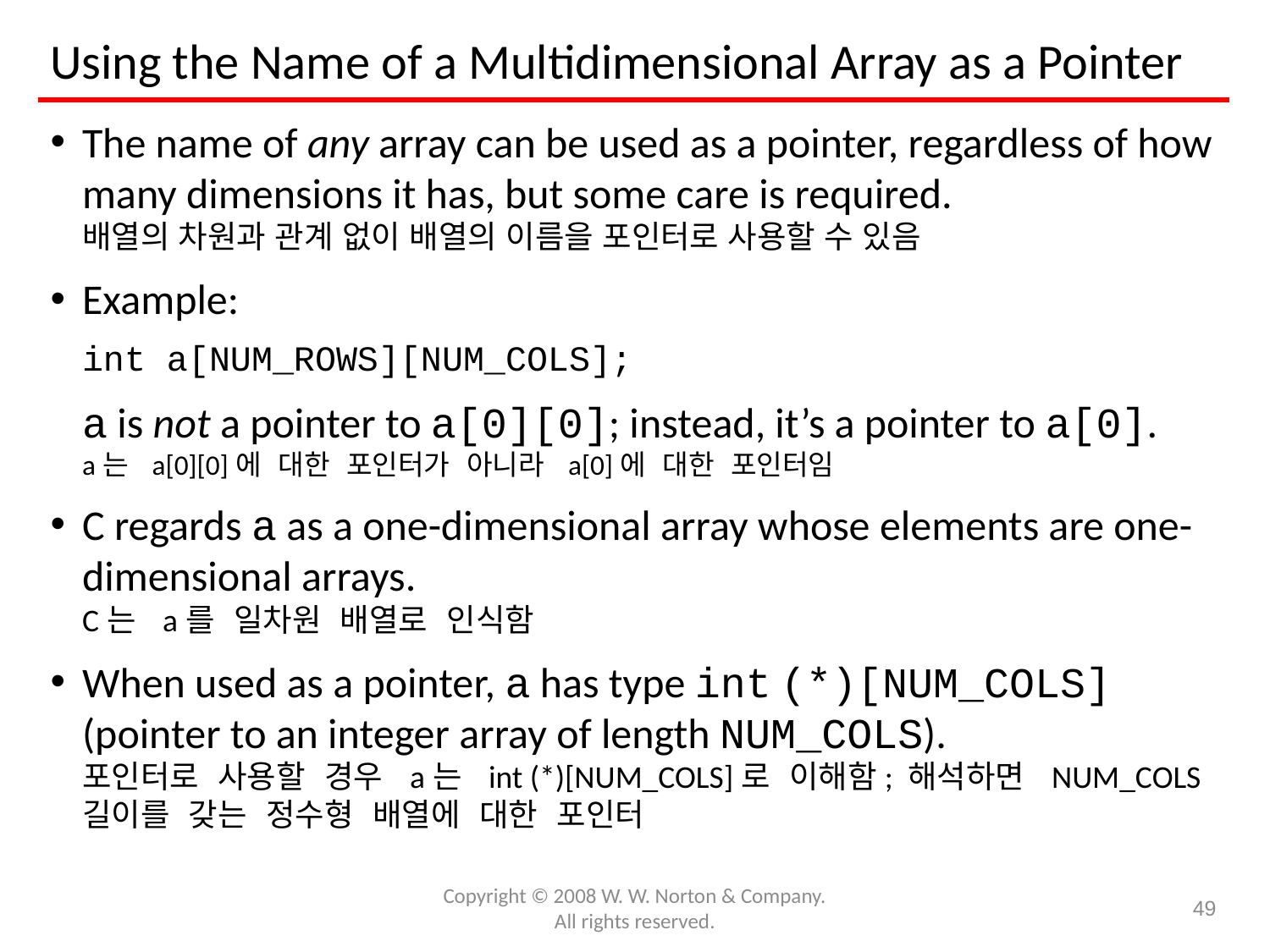

# Using the Name of a Multidimensional Array as a Pointer
The name of any array can be used as a pointer, regardless of how many dimensions it has, but some care is required.
배열의 차원과 관계 없이 배열의 이름을 포인터로 사용할 수 있음
Example:
	int a[NUM_ROWS][NUM_COLS];
	a is not a pointer to a[0][0]; instead, it’s a pointer to a[0].
a는 a[0][0]에 대한 포인터가 아니라 a[0]에 대한 포인터임
C regards a as a one-dimensional array whose elements are one-dimensional arrays.
C는 a를 일차원 배열로 인식함
When used as a pointer, a has type int (*)[NUM_COLS] (pointer to an integer array of length NUM_COLS).
포인터로 사용할 경우 a는 int (*)[NUM_COLS]로 이해함; 해석하면 NUM_COLS길이를 갖는 정수형 배열에 대한 포인터
Copyright © 2008 W. W. Norton & Company.
All rights reserved.
49